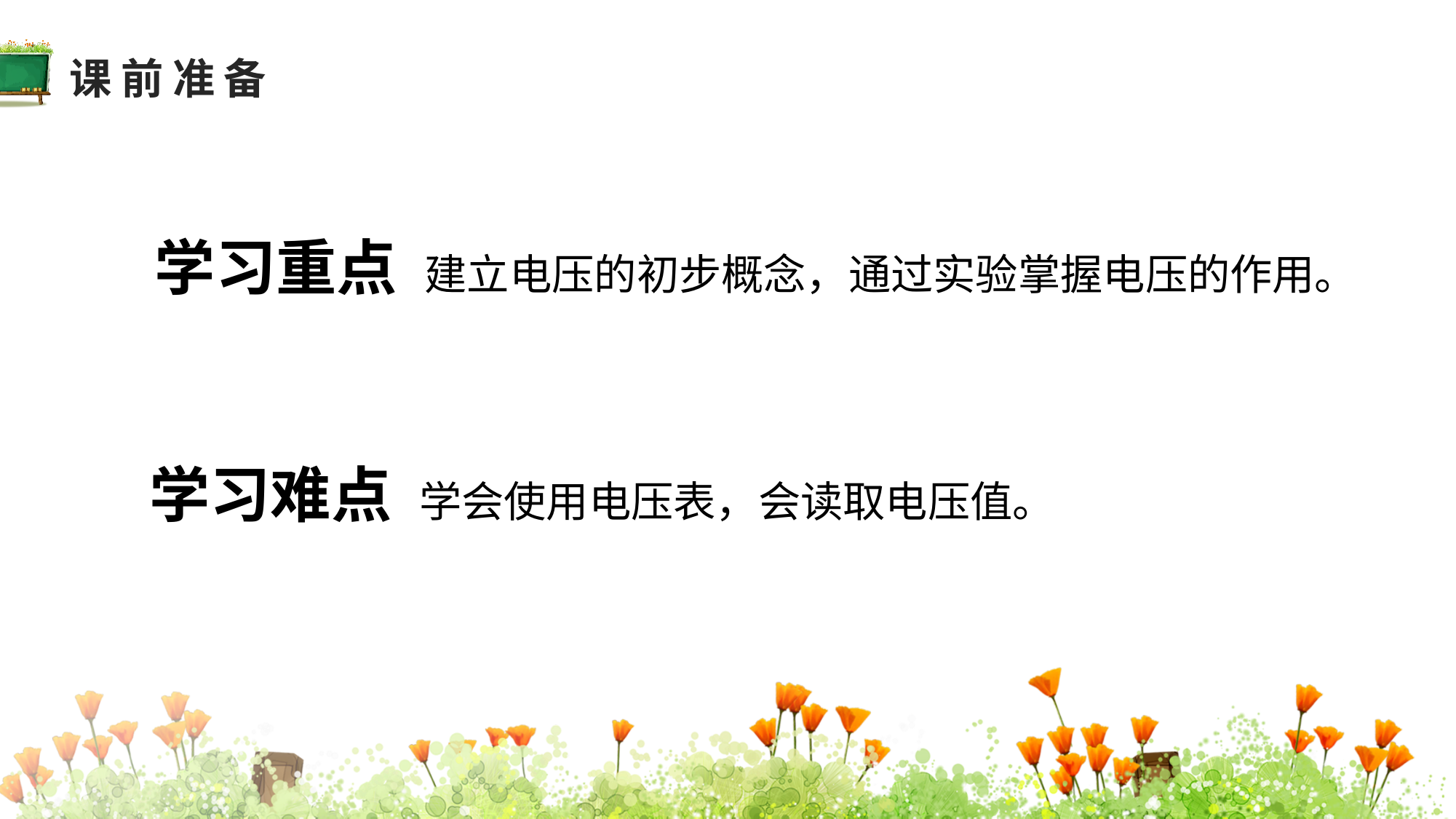

课前准备
学习重点  建立电压的初步概念，通过实验掌握电压的作用。
教学分析
学习难点  学会使用电压表，会读取电压值。